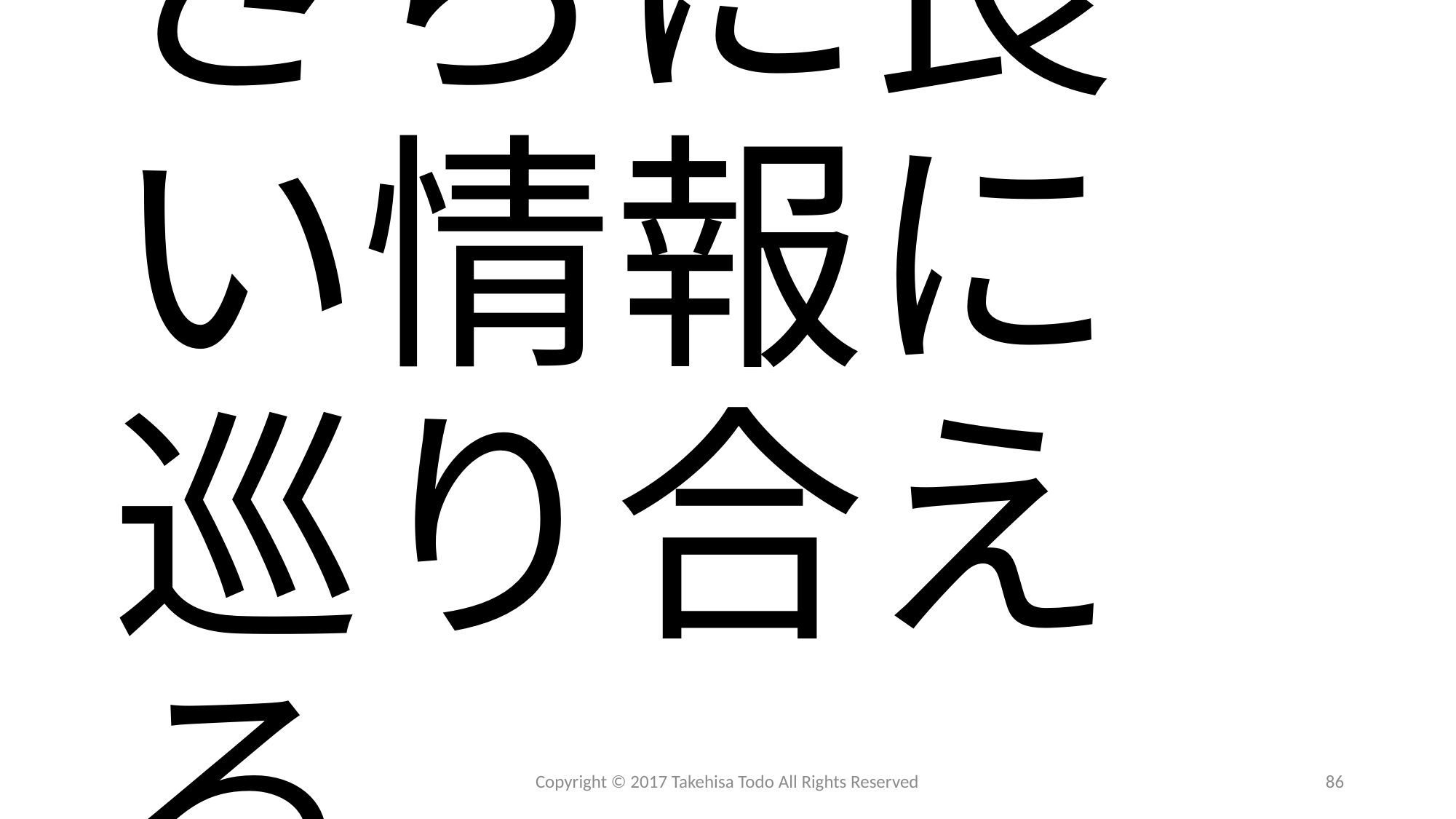

# さらに良い情報に巡り合える
Copyright © 2017 Takehisa Todo All Rights Reserved
86